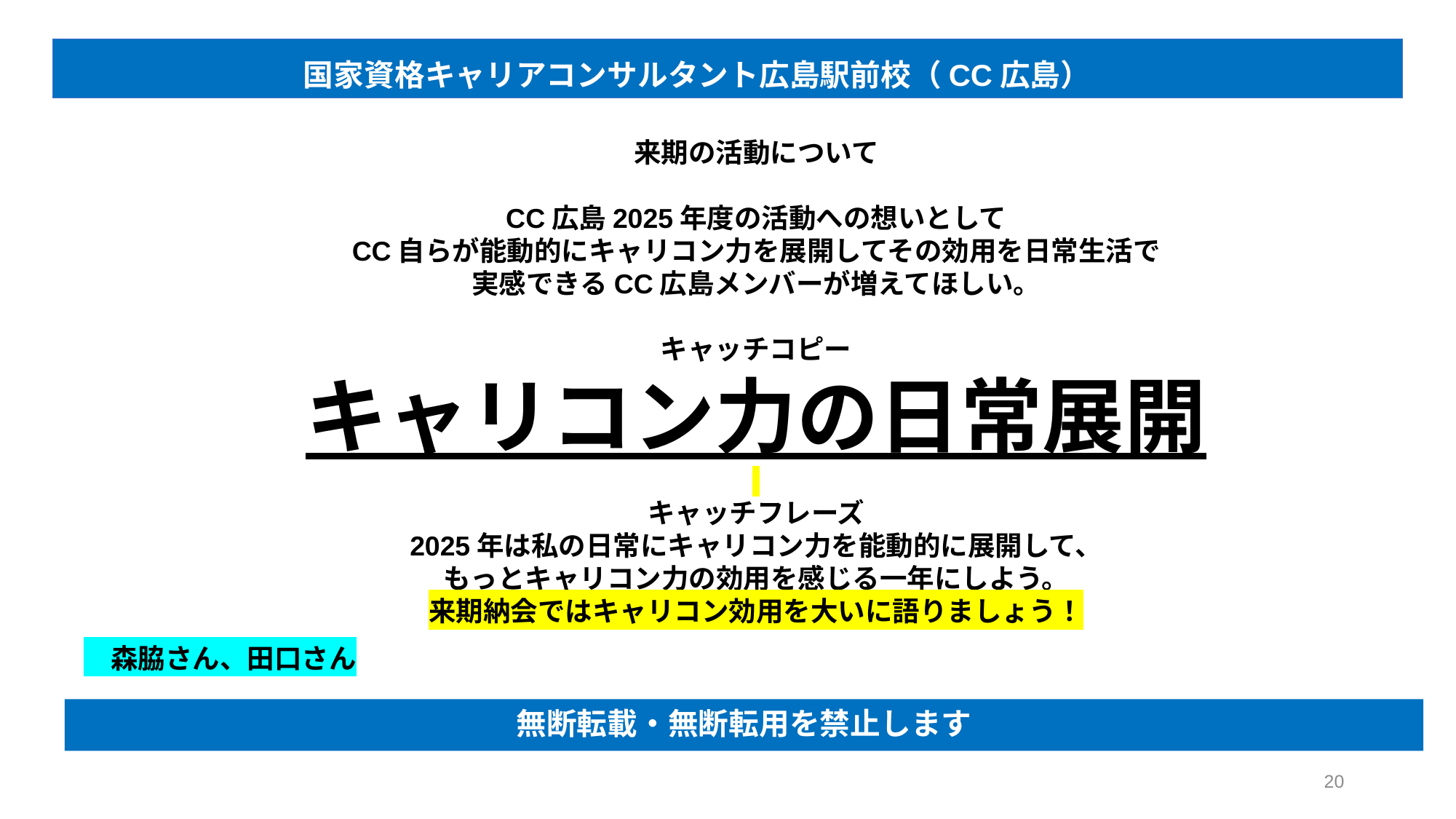

国家資格キャリアコンサルタント広島駅前校（CC広島）
来期の活動について

CC広島2025年度の活動への想いとして
CC自らが能動的にキャリコン力を展開してその効用を日常生活で
実感できるCC広島メンバーが増えてほしい。

キャッチコピー
キャリコン力の日常展開

キャッチフレーズ
2025年は私の日常にキャリコン力を能動的に展開して、
もっとキャリコン力の効用を感じる一年にしよう。
来期納会ではキャリコン効用を大いに語りましょう！

　森脇さん、田口さん
無断転載・無断転用を禁止します
20